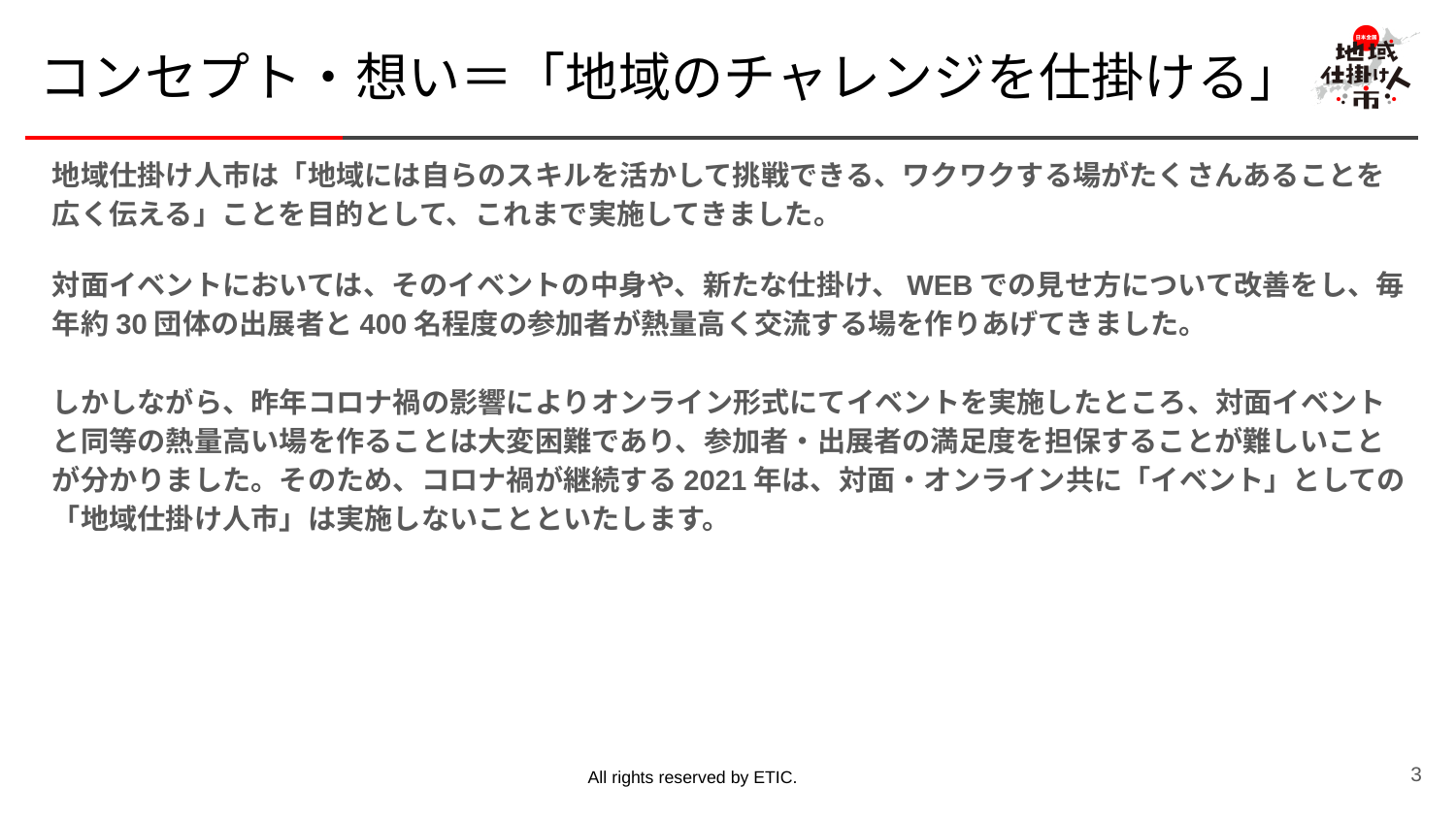

# コンセプト・想い＝「地域のチャレンジを仕掛ける」
地域仕掛け人市は「地域には自らのスキルを活かして挑戦できる、ワクワクする場がたくさんあることを広く伝える」ことを目的として、これまで実施してきました。
対面イベントにおいては、そのイベントの中身や、新たな仕掛け、WEBでの見せ方について改善をし、毎年約30団体の出展者と400名程度の参加者が熱量高く交流する場を作りあげてきました。
しかしながら、昨年コロナ禍の影響によりオンライン形式にてイベントを実施したところ、対面イベントと同等の熱量高い場を作ることは大変困難であり、参加者・出展者の満足度を担保することが難しいことが分かりました。そのため、コロナ禍が継続する2021年は、対面・オンライン共に「イベント」としての「地域仕掛け人市」は実施しないことといたします。

3